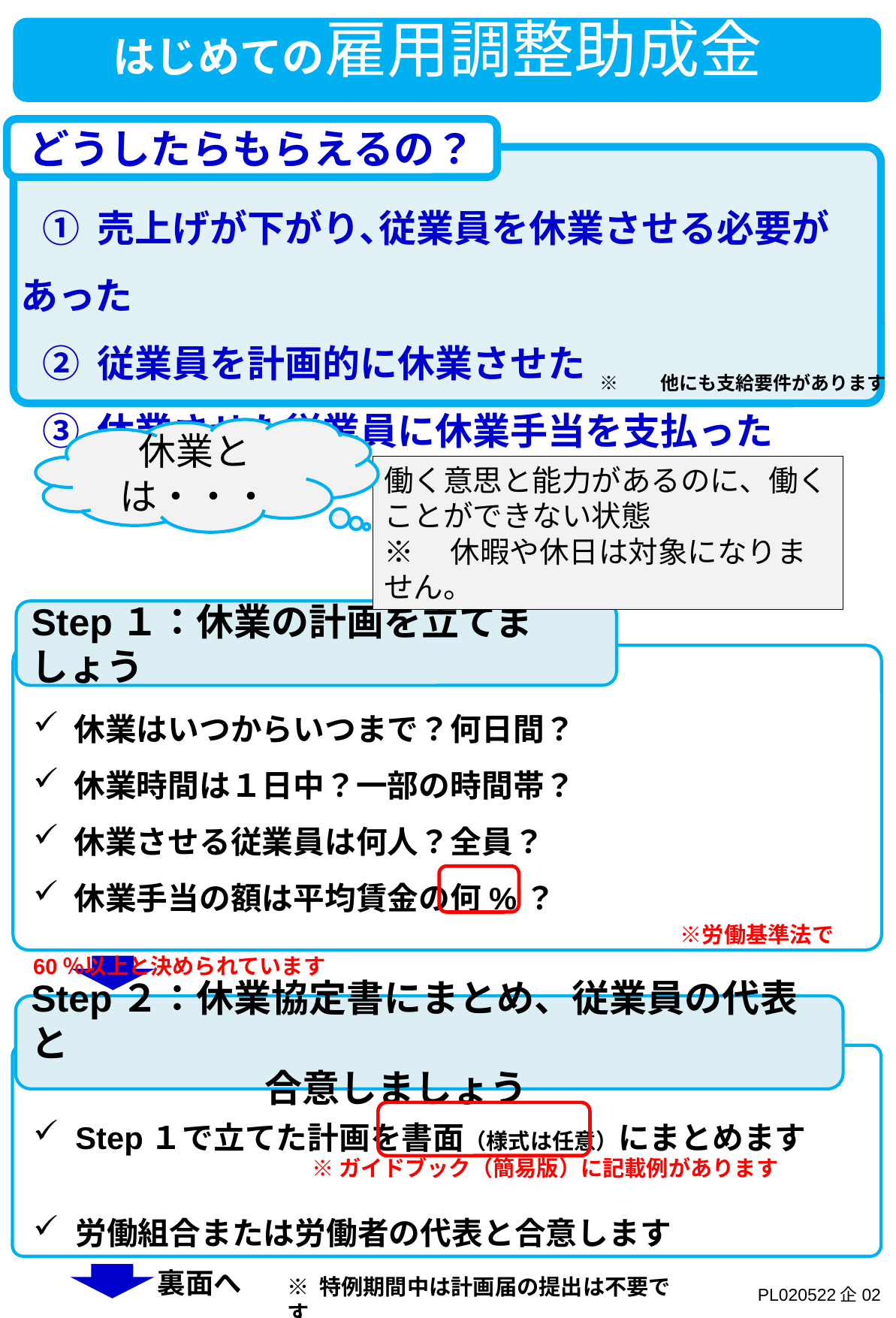

はじめての雇用調整助成金
どうしたらもらえるの？

① 売上げが下がり､従業員を休業させる必要があった
② 従業員を計画的に休業させた
③ 休業させた従業員に休業手当を支払った

※　　他にも支給要件があります
休業とは・・・
働く意思と能力があるのに、働くことができない状態
※　休暇や休日は対象になりません。
Step１：休業の計画を立てましょう

休業はいつからいつまで？何日間？
休業時間は１日中？一部の時間帯？
休業させる従業員は何人？全員？
休業手当の額は平均賃金の何%？
　　　　　　　　　　　　　　　　　　　　　　　　　　　　　  ※労働基準法で60％以上と決められています

Step２：休業協定書にまとめ、従業員の代表と
　　　　　　 合意しましょう

Step１で立てた計画を書面（様式は任意）にまとめます
                                 ※ガイドブック（簡易版）に記載例があります
労働組合または労働者の代表と合意します

裏面へ
※ 特例期間中は計画届の提出は不要です
PL020522企02